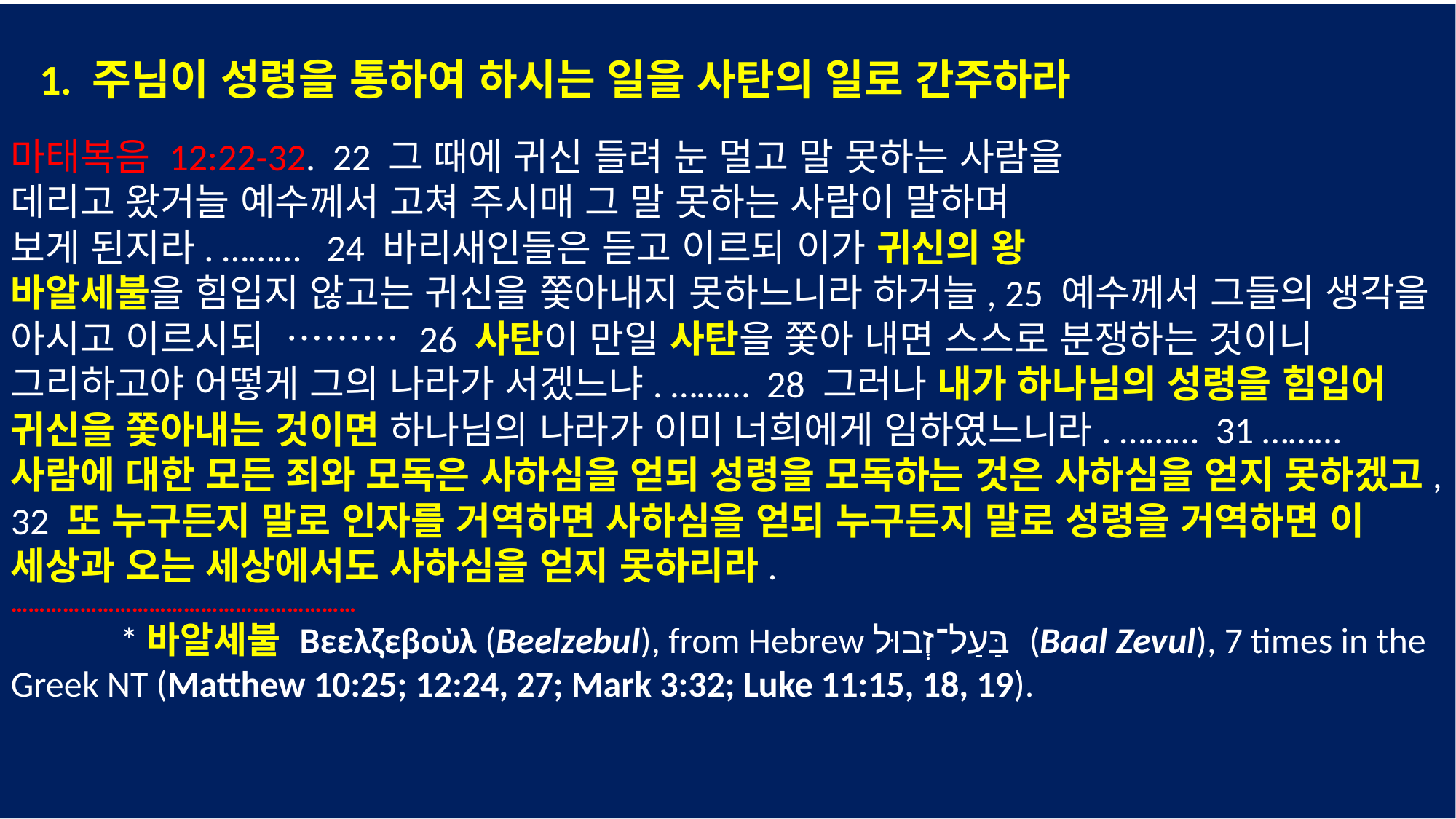

1. 주님이 성령을 통하여 하시는 일을 사탄의 일로 간주하라

마태복음 12:22-32.  22 그 때에 귀신 들려 눈 멀고 말 못하는 사람을
데리고 왔거늘 예수께서 고쳐 주시매 그 말 못하는 사람이 말하며
보게 된지라. ………   24 바리새인들은 듣고 이르되 이가 귀신의 왕
바알세불을 힘입지 않고는 귀신을 쫓아내지 못하느니라 하거늘, 25 예수께서 그들의 생각을 아시고 이르시되  ……… 26 사탄이 만일 사탄을 쫓아 내면 스스로 분쟁하는 것이니 그리하고야 어떻게 그의 나라가 서겠느냐. ………  28 그러나 내가 하나님의 성령을 힘입어 귀신을 쫓아내는 것이면 하나님의 나라가 이미 너희에게 임하였느니라. ………  31 ……… 사람에 대한 모든 죄와 모독은 사하심을 얻되 성령을 모독하는 것은 사하심을 얻지 못하겠고, 32 또 누구든지 말로 인자를 거역하면 사하심을 얻되 누구든지 말로 성령을 거역하면 이 세상과 오는 세상에서도 사하심을 얻지 못하리라.
……………………………………………………
	*바알세불 Βεελζεβοὺλ (Beelzebul), from Hebrew ‎בַּעַל־זְבוּל  (Baal Zevul), 7 times in the Greek NT (Matthew 10:25; 12:24, 27; Mark 3:32; Luke 11:15, 18, 19).